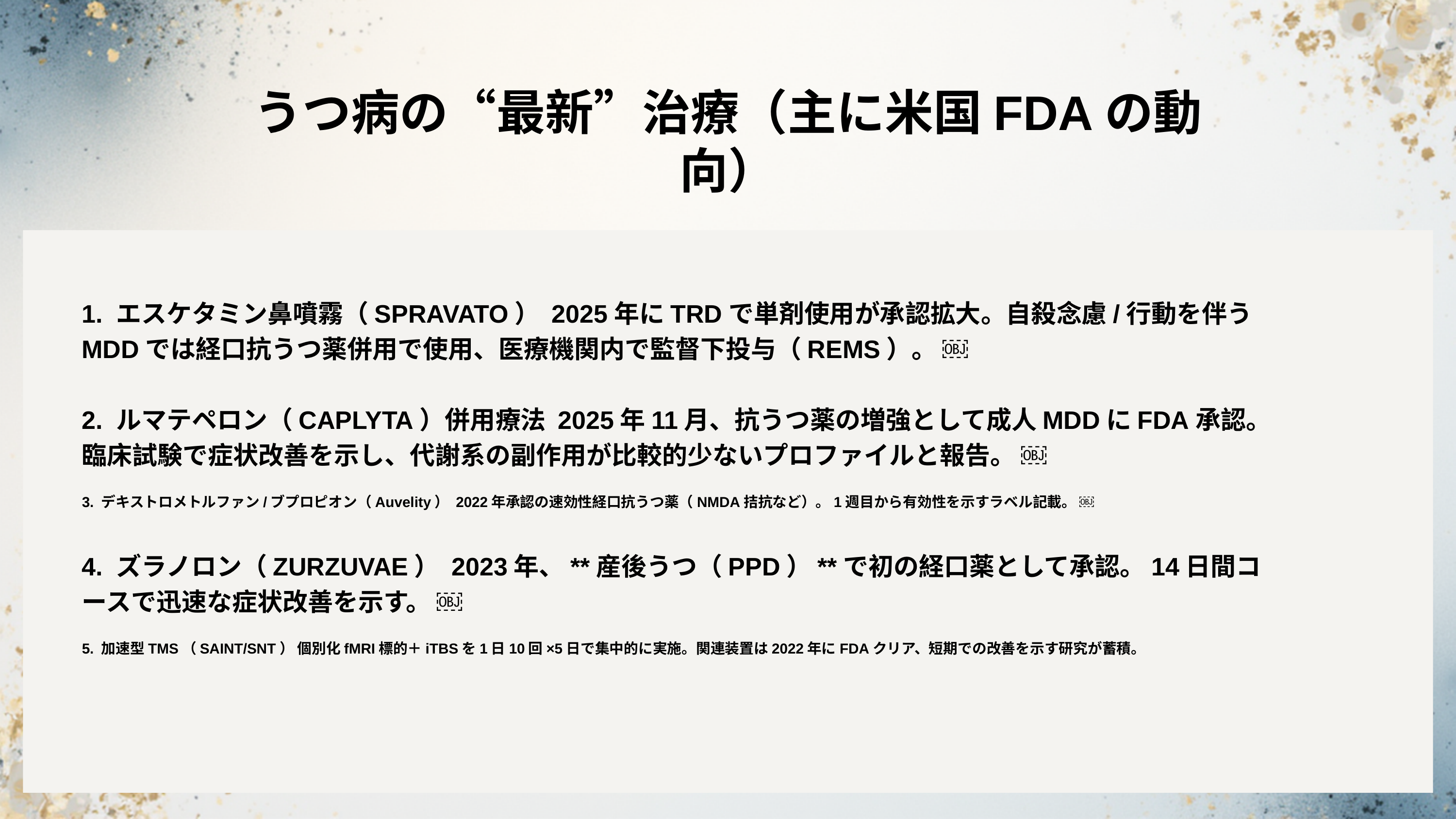

うつ病の“最新”治療（主に米国FDAの動向）

1. エスケタミン鼻噴霧（SPRAVATO） 2025年にTRDで単剤使用が承認拡大。自殺念慮/行動を伴うMDDでは経口抗うつ薬併用で使用、医療機関内で監督下投与（REMS）。 ￼

2. ルマテペロン（CAPLYTA）併用療法 2025年11月、抗うつ薬の増強として成人MDDにFDA承認。臨床試験で症状改善を示し、代謝系の副作用が比較的少ないプロファイルと報告。 ￼

3. デキストロメトルファン/ブプロピオン（Auvelity） 2022年承認の速効性経口抗うつ薬（NMDA拮抗など）。1週目から有効性を示すラベル記載。 ￼

4. ズラノロン（ZURZUVAE） 2023年、**産後うつ（PPD）**で初の経口薬として承認。14日間コースで迅速な症状改善を示す。 ￼

5. 加速型TMS（SAINT/SNT） 個別化fMRI標的＋iTBSを1日10回×5日で集中的に実施。関連装置は2022年にFDAクリア、短期での改善を示す研究が蓄積。